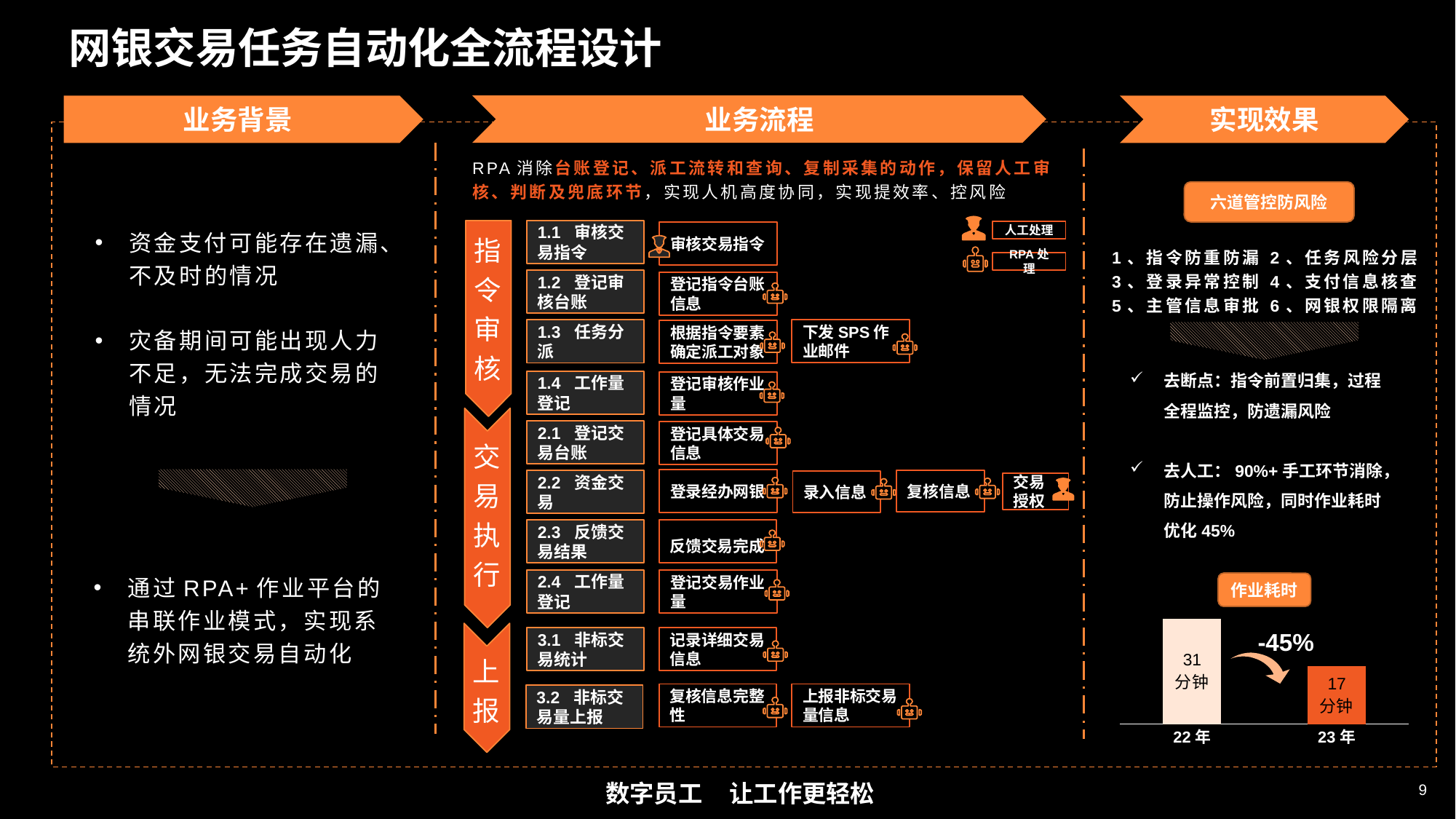

网银交易任务自动化全流程设计

业务流程
业务背景
实现效果

RPA消除台账登记、派工流转和查询、复制采集的动作，保留人工审核、判断及兜底环节，实现人机高度协同，实现提效率、控风险
六道管控防风险

资金支付可能存在遗漏、不及时的情况

灾备期间可能出现人力不足，无法完成交易的情况
1.1  审核交易指令
人工处理
指令审核
审核交易指令

1、指令防重防漏
3、登录异常控制
5、主管信息审批
2、任务风险分层
4、支付信息核查
6、网银权限隔离

RPA处理
1.2  登记审核台账
登记指令台账信息

1.3  任务分派
下发SPS作业邮件
根据指令要素确定派工对象

去断点：指令前置归集，过程全程监控，防遗漏风险

去人工：90%+手工环节消除，防止操作风险，同时作业耗时优化45%
1.4  工作量登记
登记审核作业量

2.1  登记交易台账
登记具体交易信息

交易执行
登录经办网银
复核信息
2.2  资金交易
录入信息
交易授权

反馈交易完成
2.3  反馈交易结果

通过RPA+作业平台的串联作业模式，实现系统外网银交易自动化
2.4  工作量登记
登记交易作业量
作业耗时

### Chart

| Category | 系列 1 |
|---|---|
| 22年 | 31.0 |
| 23年 | 17.0 |
-45%

3.1  非标交易统计
记录详细交易信息

上报

复核信息完整性
上报非标交易量信息
3.2  非标交易量上报